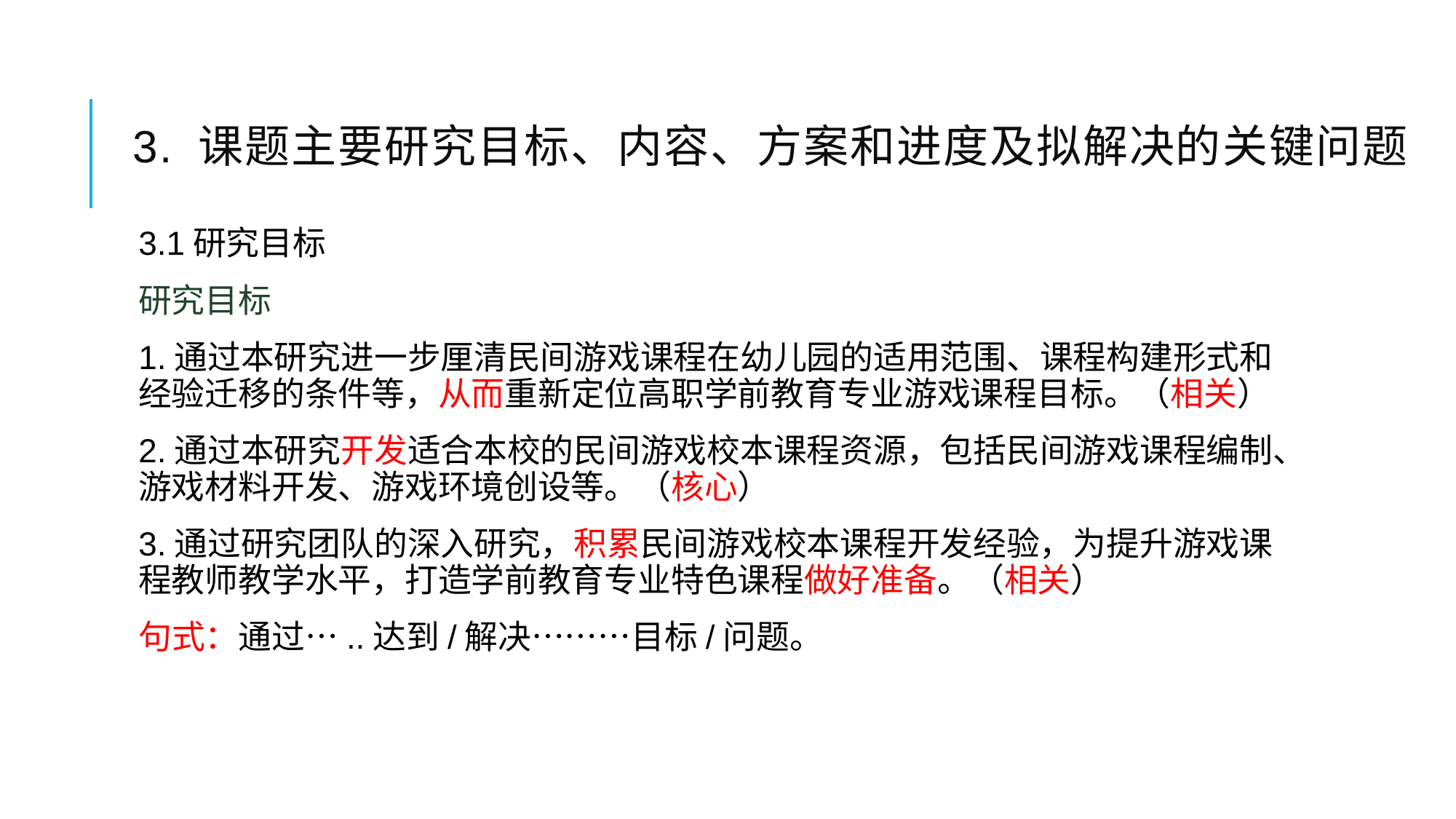

# 3. 课题主要研究目标、内容、方案和进度及拟解决的关键问题
3.1研究目标
研究目标
1.通过本研究进一步厘清民间游戏课程在幼儿园的适用范围、课程构建形式和经验迁移的条件等，从而重新定位高职学前教育专业游戏课程目标。（相关）
2.通过本研究开发适合本校的民间游戏校本课程资源，包括民间游戏课程编制、游戏材料开发、游戏环境创设等。（核心）
3.通过研究团队的深入研究，积累民间游戏校本课程开发经验，为提升游戏课程教师教学水平，打造学前教育专业特色课程做好准备。（相关）
句式：通过…..达到/解决………目标/问题。